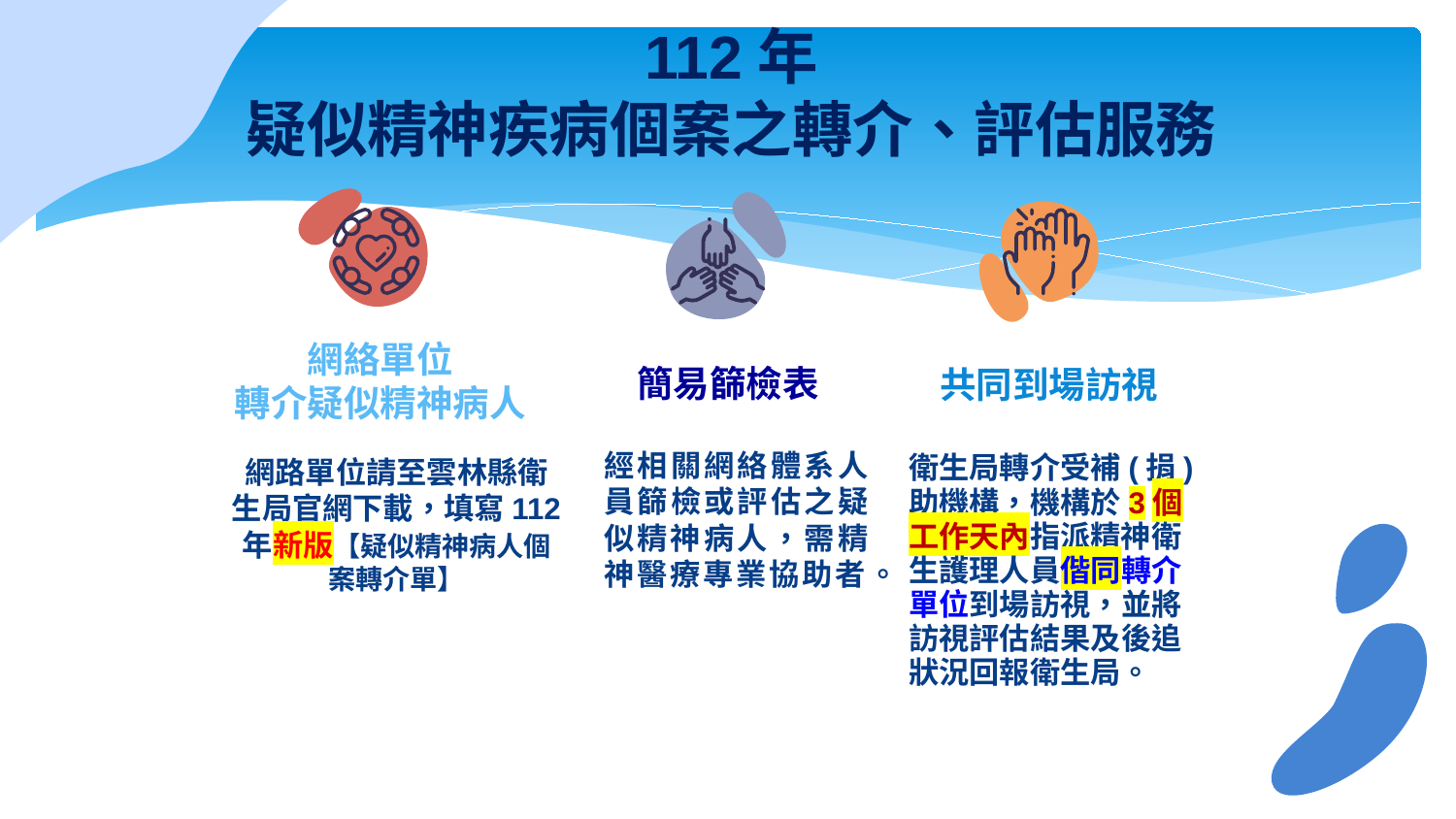

# 112年 疑似精神疾病個案之轉介、評估服務

網絡單位
轉介疑似精神病人
簡易篩檢表
共同到場訪視
經相關網絡體系人員篩檢或評估之疑似精神病人，需精神醫療專業協助者。
衛生局轉介受補(捐)助機構，機構於3個工作天內指派精神衛生護理人員偕同轉介單位到場訪視，並將訪視評估結果及後追狀況回報衛生局。
網路單位請至雲林縣衛生局官網下載，填寫112年新版【疑似精神病人個案轉介單】